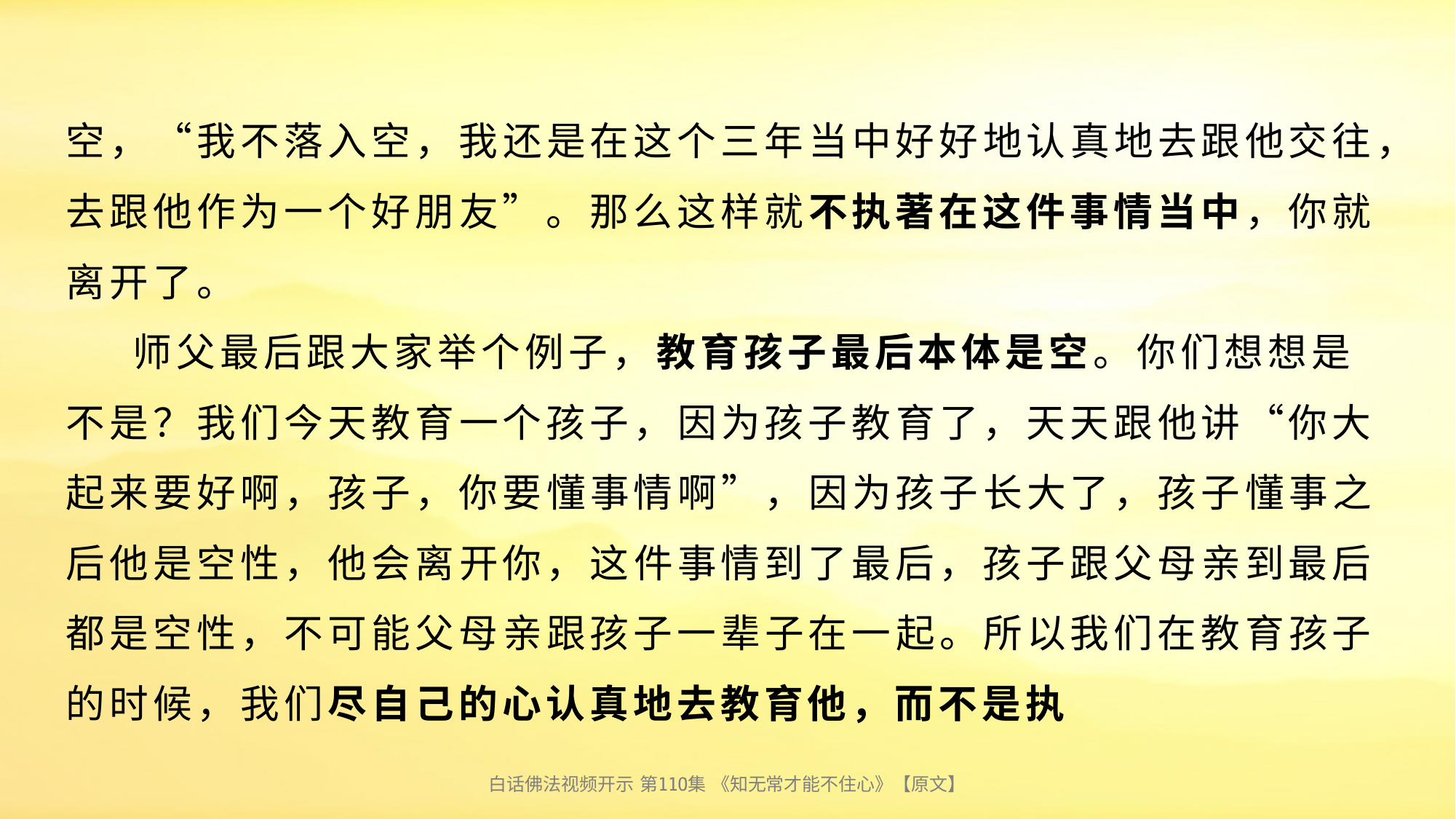

# 空，“我不落入空，我还是在这个三年当中好好地认真地去跟他交往，去跟他作为一个好朋友”。那么这样就不执著在这件事情当中，你就离开了。 师父最后跟大家举个例子，教育孩子最后本体是空。你们想想是不是？我们今天教育一个孩子，因为孩子教育了，天天跟他讲“你大起来要好啊，孩子，你要懂事情啊”，因为孩子长大了，孩子懂事之后他是空性，他会离开你，这件事情到了最后，孩子跟父母亲到最后都是空性，不可能父母亲跟孩子一辈子在一起。所以我们在教育孩子的时候，我们尽自己的心认真地去教育他，而不是执
白话佛法视频开示 第110集 《知无常才能不住心》【原文】